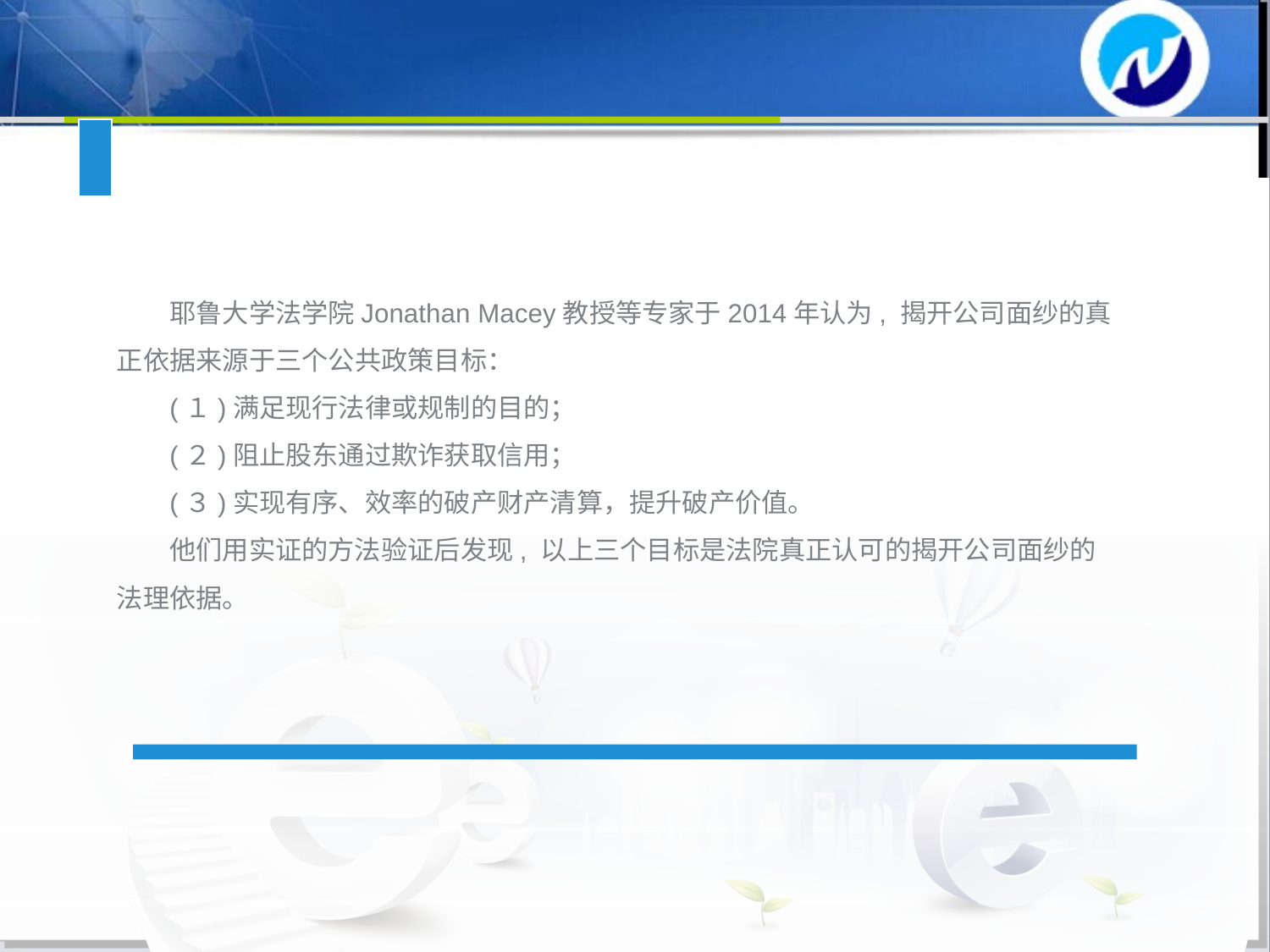

耶鲁大学法学院Jonathan Macey教授等专家于2014年认为, 揭开公司面纱的真正依据来源于三个公共政策目标：
(１)满足现行法律或规制的目的；
(２)阻止股东通过欺诈获取信用；
(３)实现有序、效率的破产财产清算，提升破产价值。
他们用实证的方法验证后发现, 以上三个目标是法院真正认可的揭开公司面纱的法理依据。